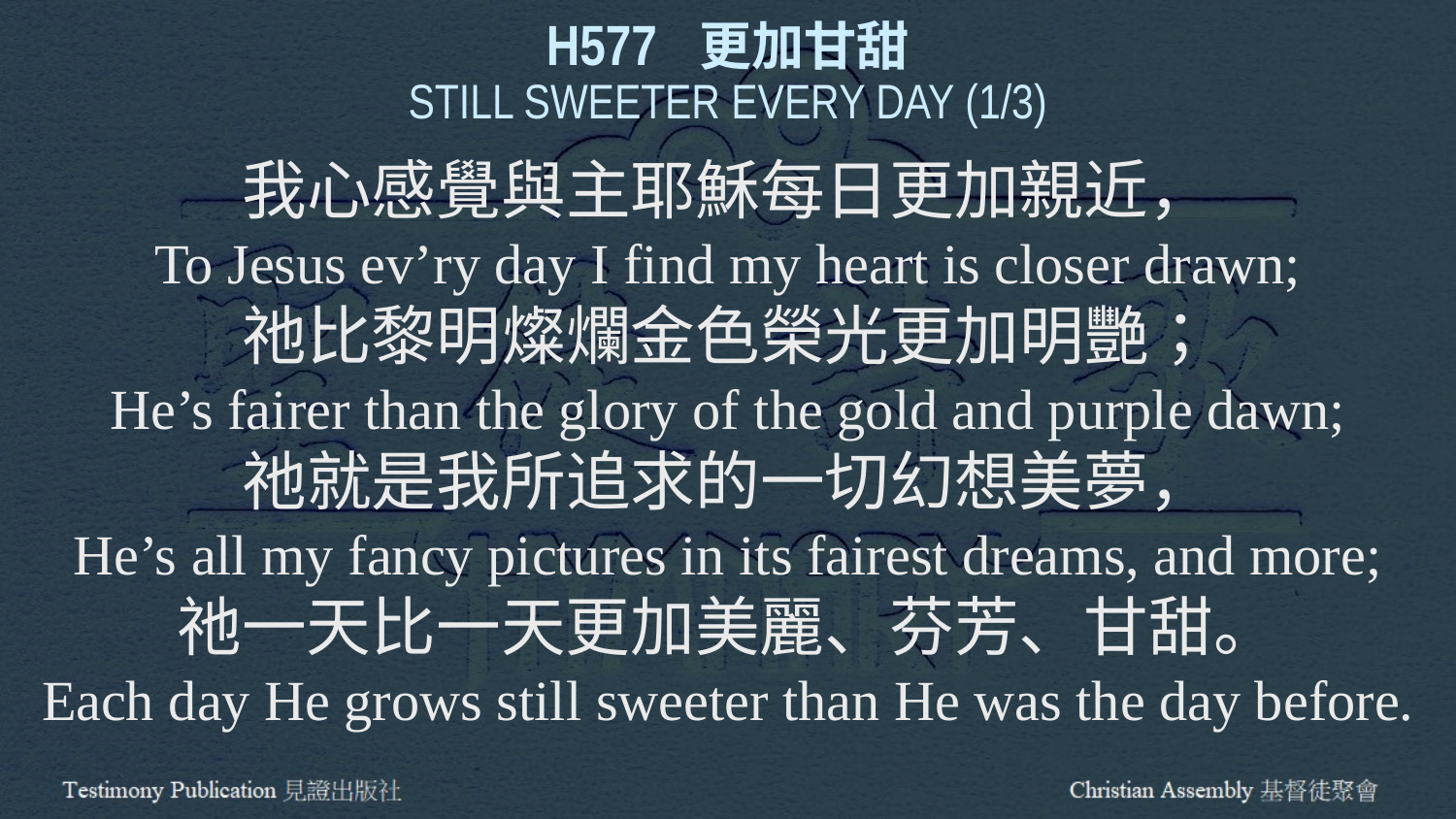

H577  更加甘甜
STILL SWEETER EVERY DAY (1/3)
我心感覺與主耶穌每日更加親近，
To Jesus ev’ry day I find my heart is closer drawn;
祂比黎明燦爛金色榮光更加明艷；
He’s fairer than the glory of the gold and purple dawn;
祂就是我所追求的一切幻想美夢，
He’s all my fancy pictures in its fairest dreams, and more;
祂一天比一天更加美麗、芬芳、甘甜。
Each day He grows still sweeter than He was the day before.